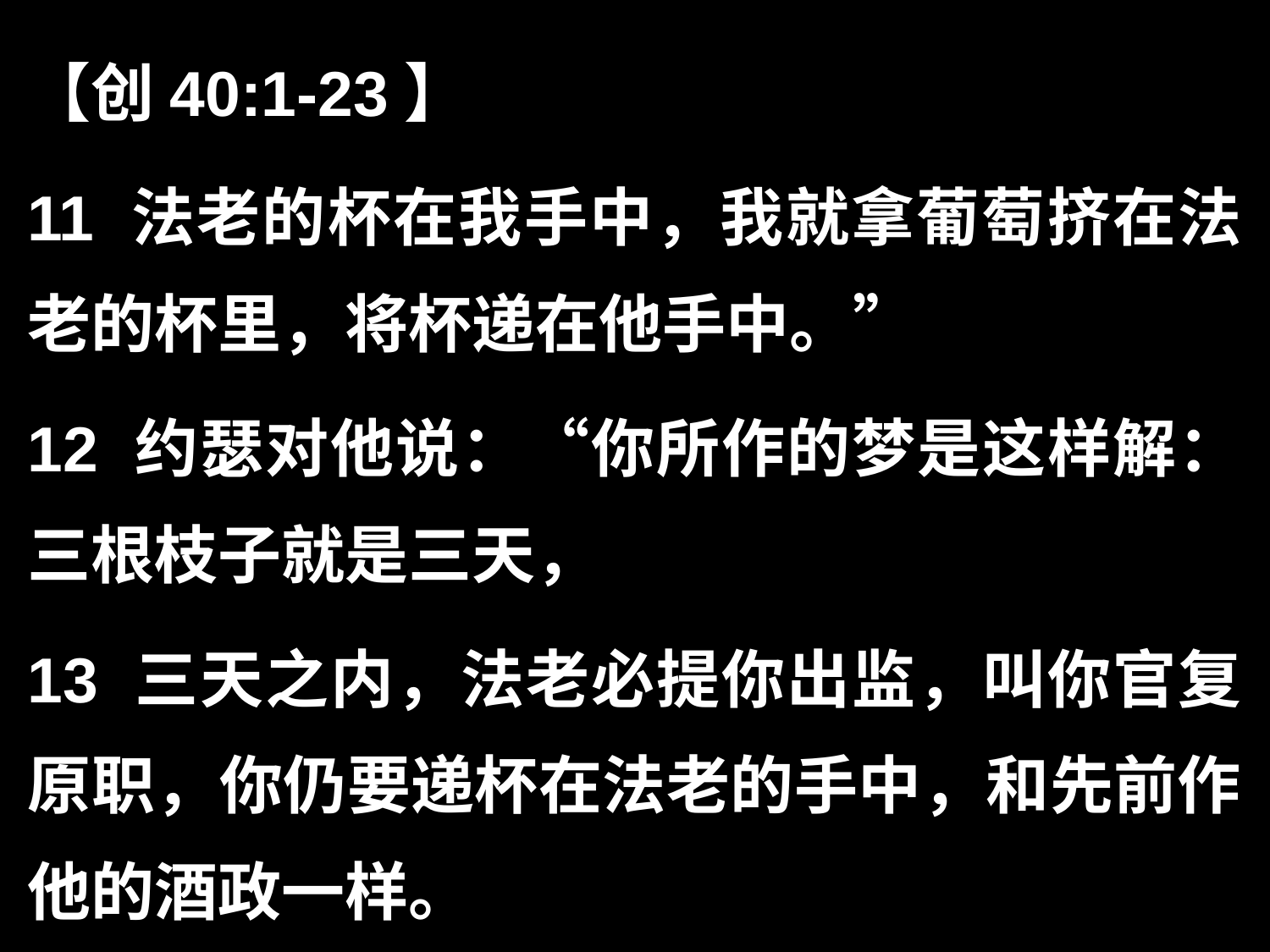

【创40:1-23】
11 法老的杯在我手中，我就拿葡萄挤在法老的杯里，将杯递在他手中。”
12 约瑟对他说：“你所作的梦是这样解：三根枝子就是三天，
13 三天之内，法老必提你出监，叫你官复原职，你仍要递杯在法老的手中，和先前作他的酒政一样。